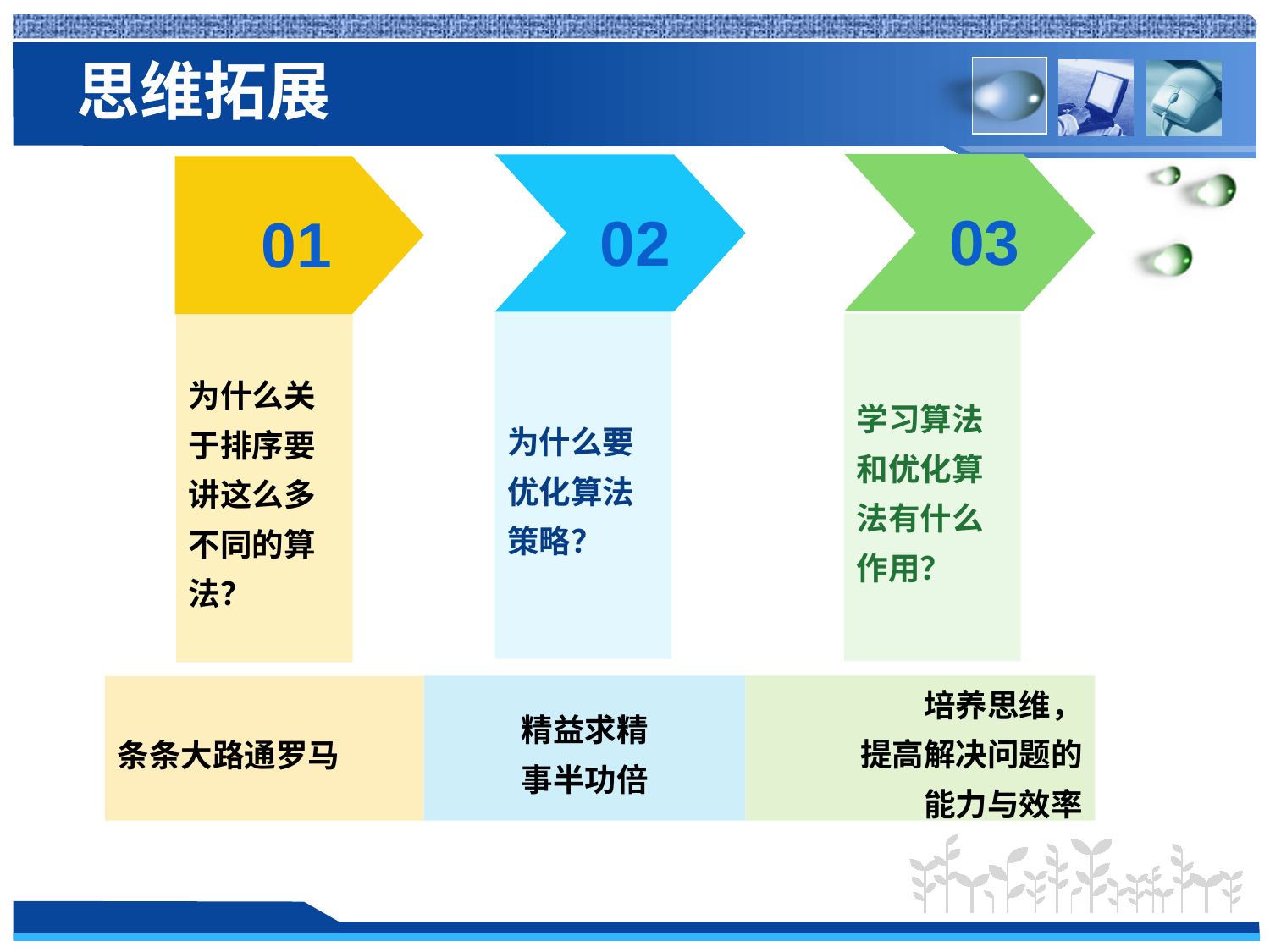

# 思维拓展
03
02
01
为什么要优化算法策略？
学习算法和优化算法有什么作用？
为什么关于排序要讲这么多不同的算法？
精益求精
事半功倍
培养思维，
提高解决问题的
能力与效率
条条大路通罗马